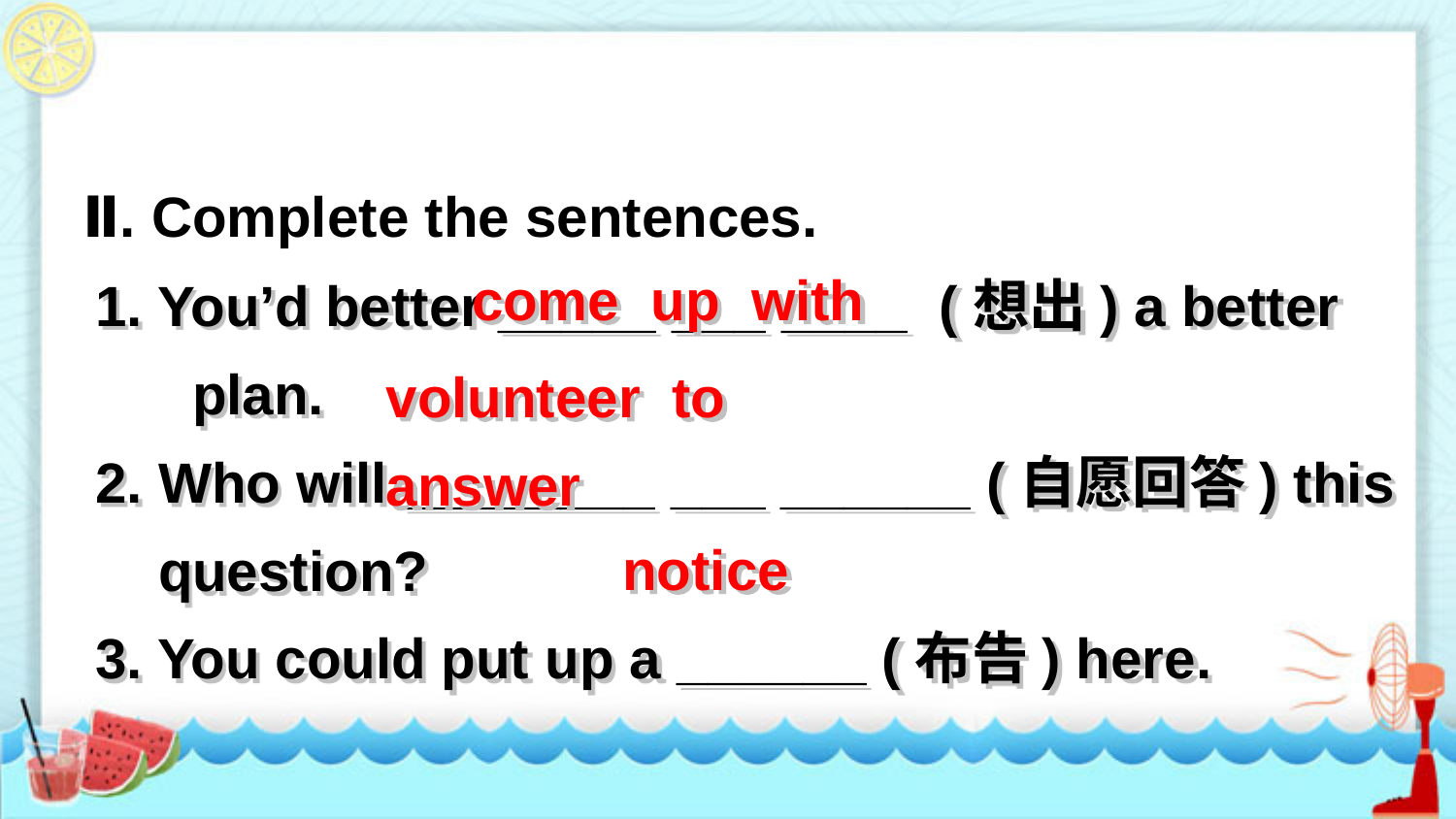

Ⅱ. Complete the sentences.
come  up  with
1. You’d better _____ ___ ____  (想出) a better plan.
2. Who will ________ ___ ______ (自愿回答) this
    question?
3. You could put up a ______ (布告) here.
volunteer  to  answer
notice